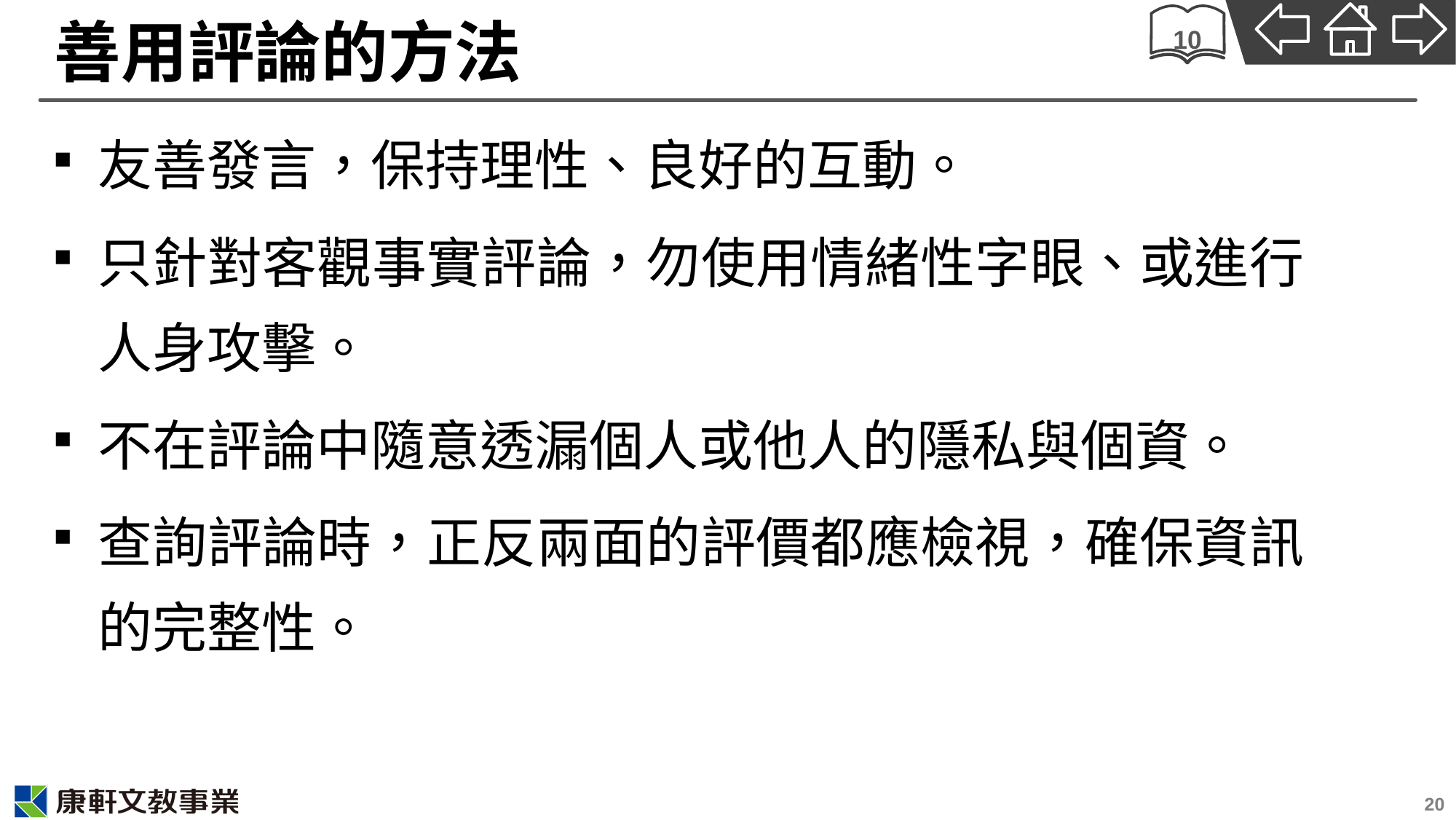

# 善用評論的方法
10
友善發言，保持理性、良好的互動。
只針對客觀事實評論，勿使用情緒性字眼、或進行人身攻擊。
不在評論中隨意透漏個人或他人的隱私與個資。
查詢評論時，正反兩面的評價都應檢視，確保資訊的完整性。

20